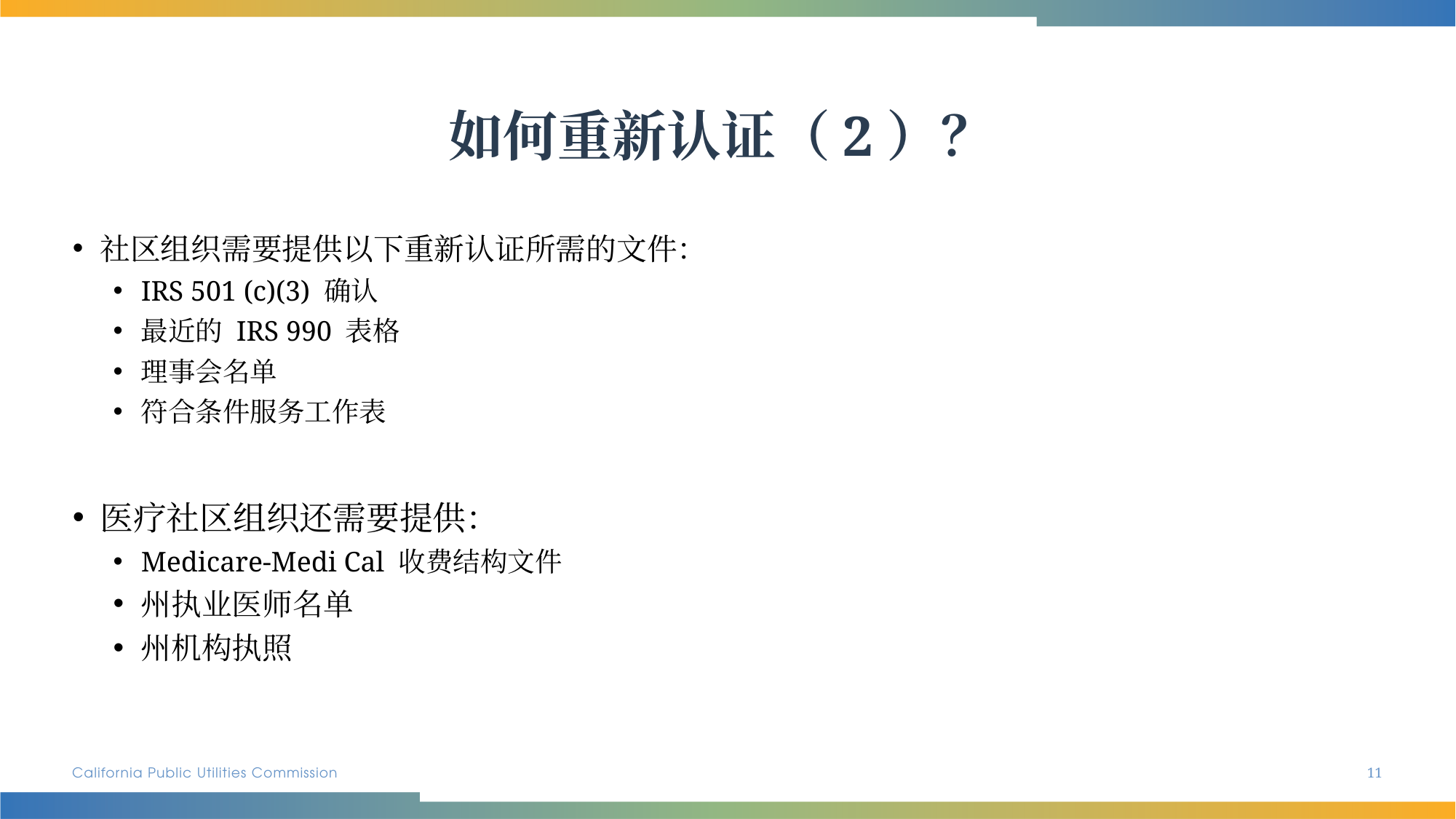

# 如何重新认证（2）？

社区组织需要提供以下重新认证所需的文件：
IRS 501 (c)(3) 确认
最近的 IRS 990 表格
理事会名单
符合条件服务工作表

医疗社区组织还需要提供：
Medicare-Medi Cal 收费结构文件
州执业医师名单
州机构执照

11